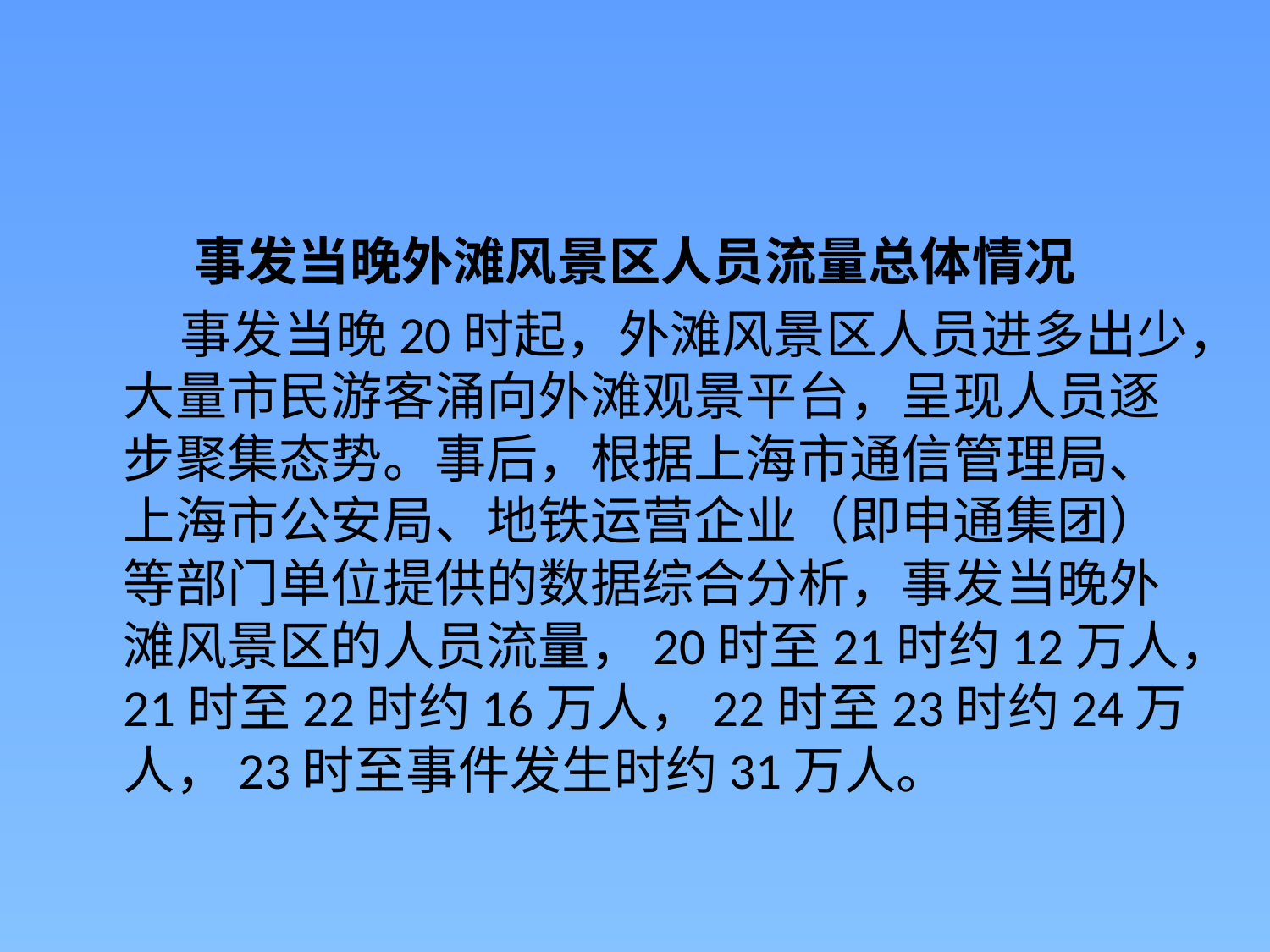

#
事发当晚外滩风景区人员流量总体情况
　　事发当晚20时起，外滩风景区人员进多出少，大量市民游客涌向外滩观景平台，呈现人员逐步聚集态势。事后，根据上海市通信管理局、上海市公安局、地铁运营企业（即申通集团）等部门单位提供的数据综合分析，事发当晚外滩风景区的人员流量，20时至21时约12万人，21时至22时约16万人，22时至23时约24万人，23时至事件发生时约31万人。